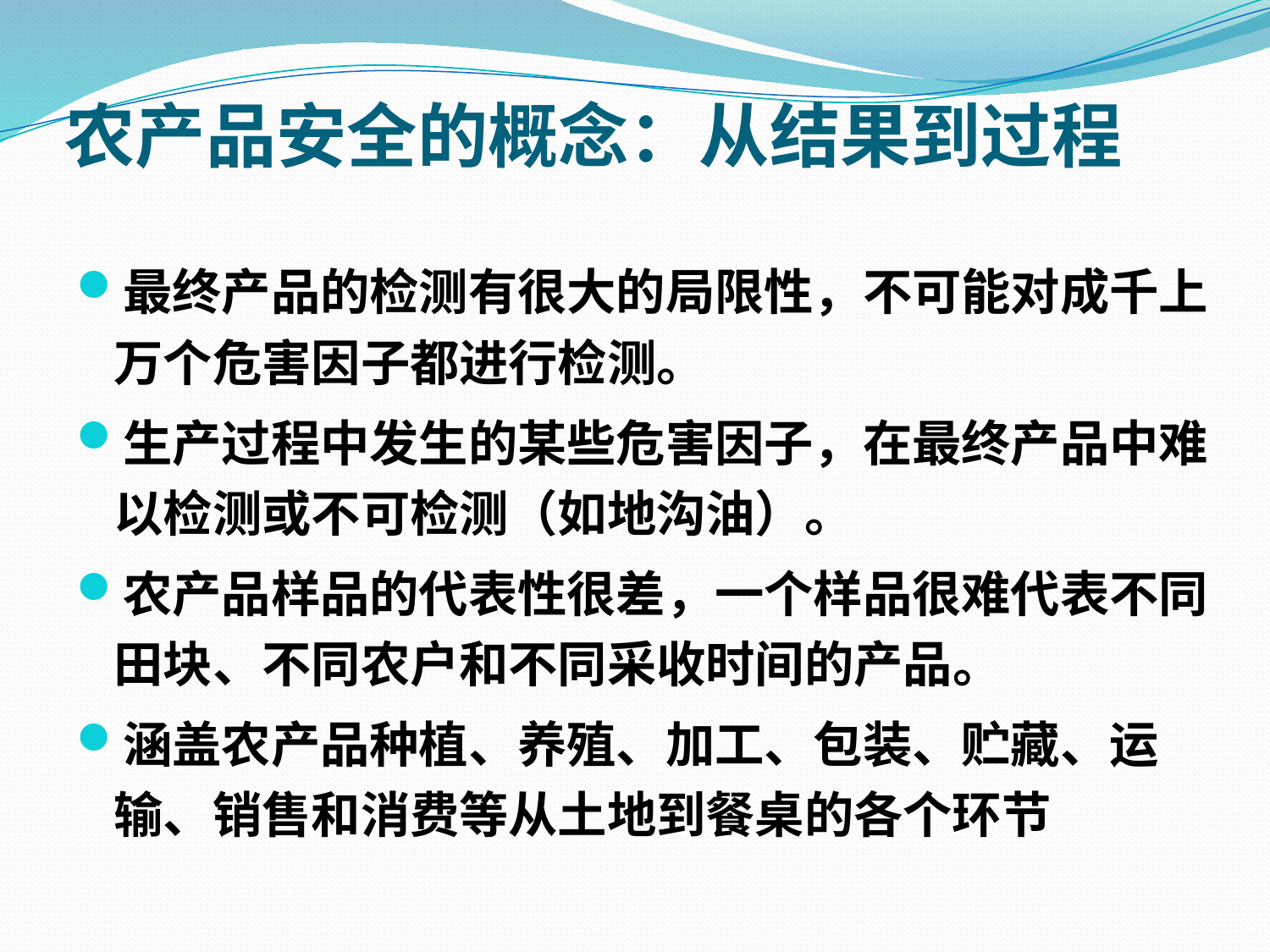

# 农产品安全的概念：从结果到过程
最终产品的检测有很大的局限性，不可能对成千上万个危害因子都进行检测。
生产过程中发生的某些危害因子，在最终产品中难以检测或不可检测（如地沟油）。
农产品样品的代表性很差，一个样品很难代表不同田块、不同农户和不同采收时间的产品。
涵盖农产品种植、养殖、加工、包装、贮藏、运输、销售和消费等从土地到餐桌的各个环节